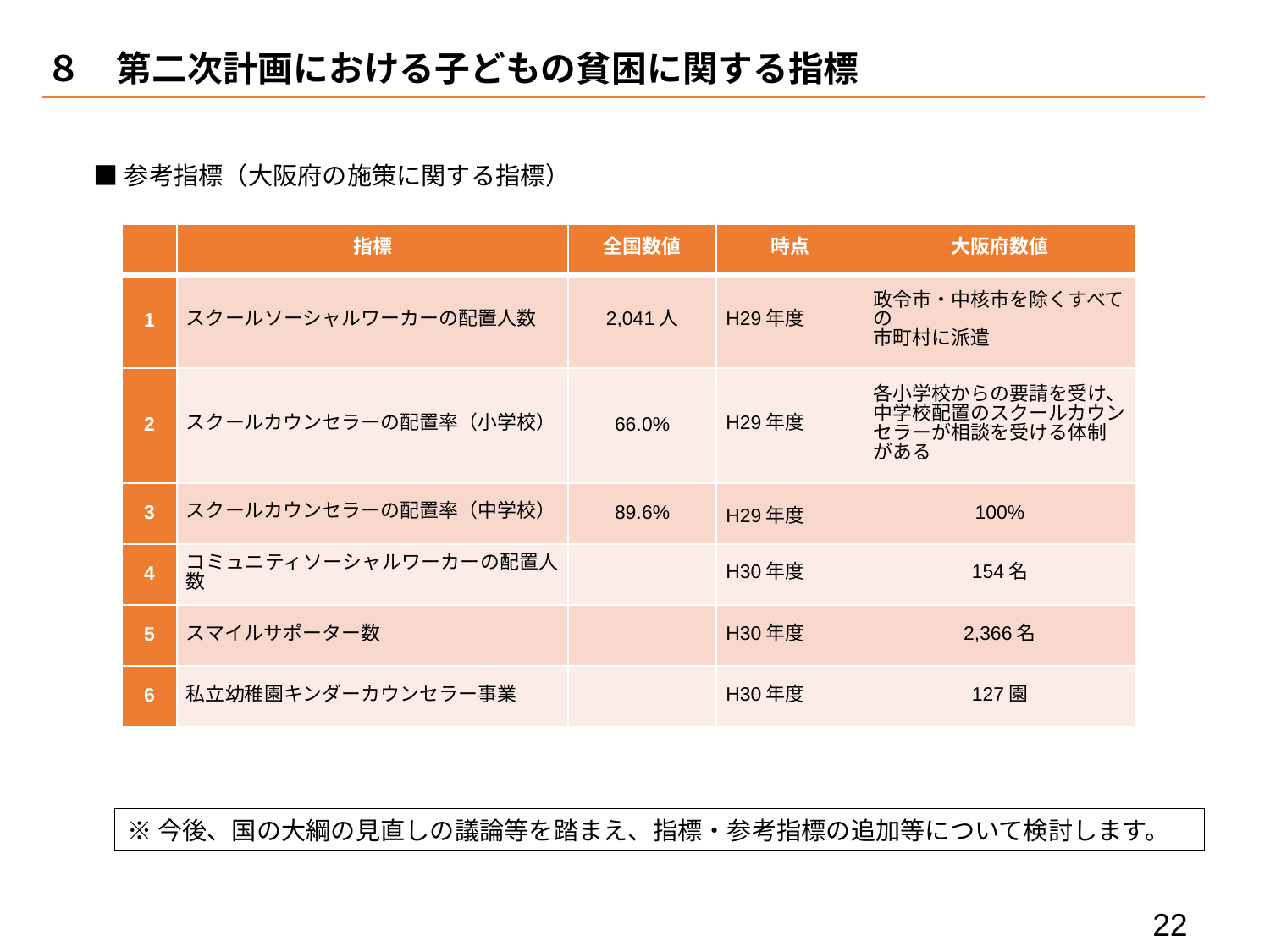

８　第二次計画における子どもの貧困に関する指標
■参考指標（大阪府の施策に関する指標）
|  | 指標 | 全国数値 | 時点 | 大阪府数値 |
| --- | --- | --- | --- | --- |
| 1 | スクールソーシャルワーカーの配置人数 | 2,041人 | H29年度 | 政令市・中核市を除くすべての 市町村に派遣 |
| 2 | スクールカウンセラーの配置率（小学校） | 66.0% | H29年度 | 各小学校からの要請を受け、中学校配置のスクールカウンセラーが相談を受ける体制がある |
| 3 | スクールカウンセラーの配置率（中学校） | 89.6% | H29年度 | 100% |
| 4 | コミュニティソーシャルワーカーの配置人数 |  | H30年度 | 154名 |
| 5 | スマイルサポーター数 |  | H30年度 | 2,366名 |
| 6 | 私立幼稚園キンダーカウンセラー事業 |  | H30年度 | 127園 |
※今後、国の大綱の見直しの議論等を踏まえ、指標・参考指標の追加等について検討します。
22